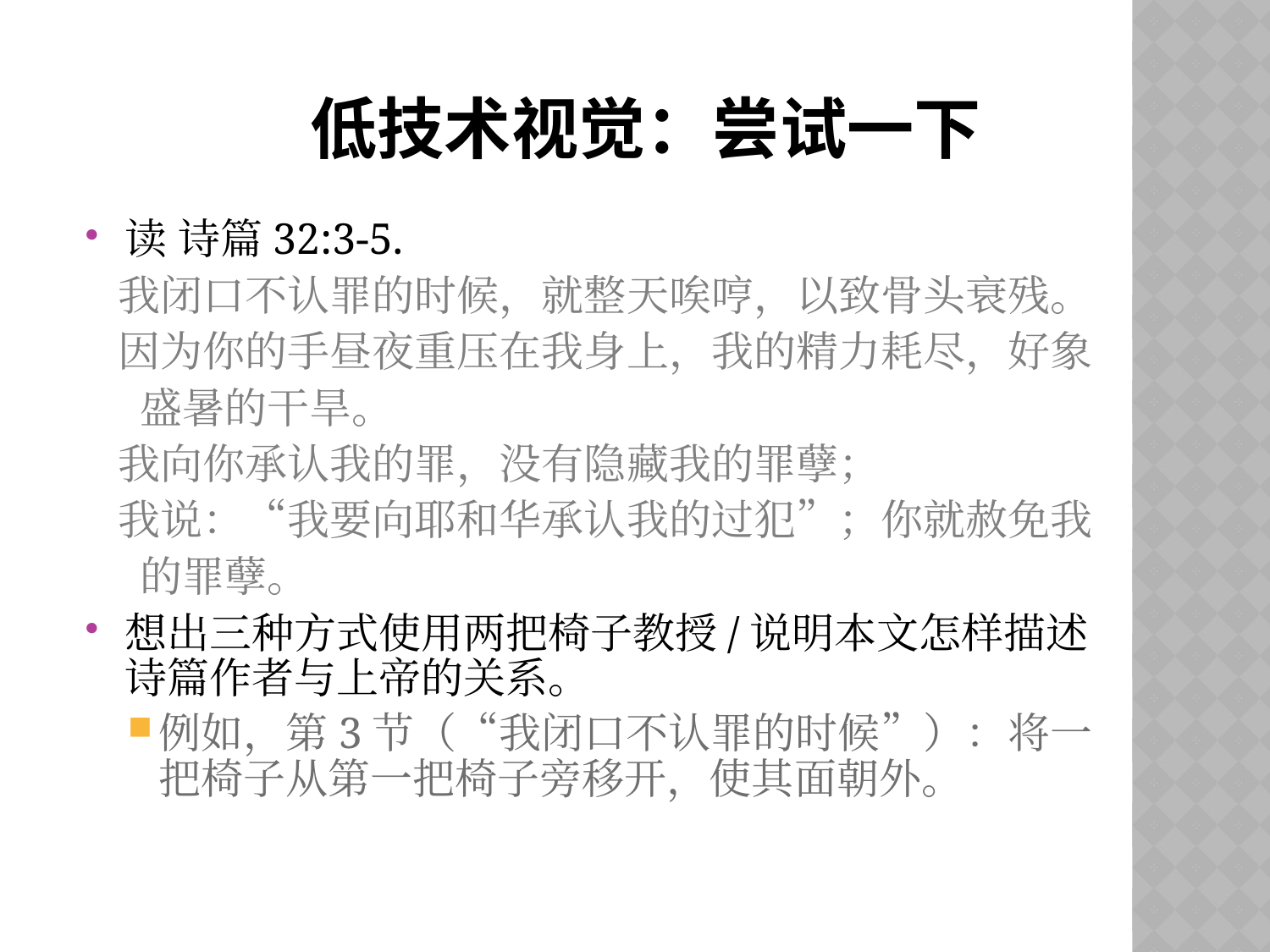

# 低技术视觉：尝试一下
读 诗篇32:3-5.
  我闭口不认罪的时候，就整天唉哼，以致骨头衰残。
  因为你的手昼夜重压在我身上，我的精力耗尽，好象
    盛暑的干旱。
  我向你承认我的罪，没有隐藏我的罪孽；
  我说：“我要向耶和华承认我的过犯”；你就赦免我
    的罪孽。
想出三种方式使用两把椅子教授/说明本文怎样描述诗篇作者与上帝的关系。
例如，第3节（“我闭口不认罪的时候”）：将一把椅子从第一把椅子旁移开，使其面朝外。